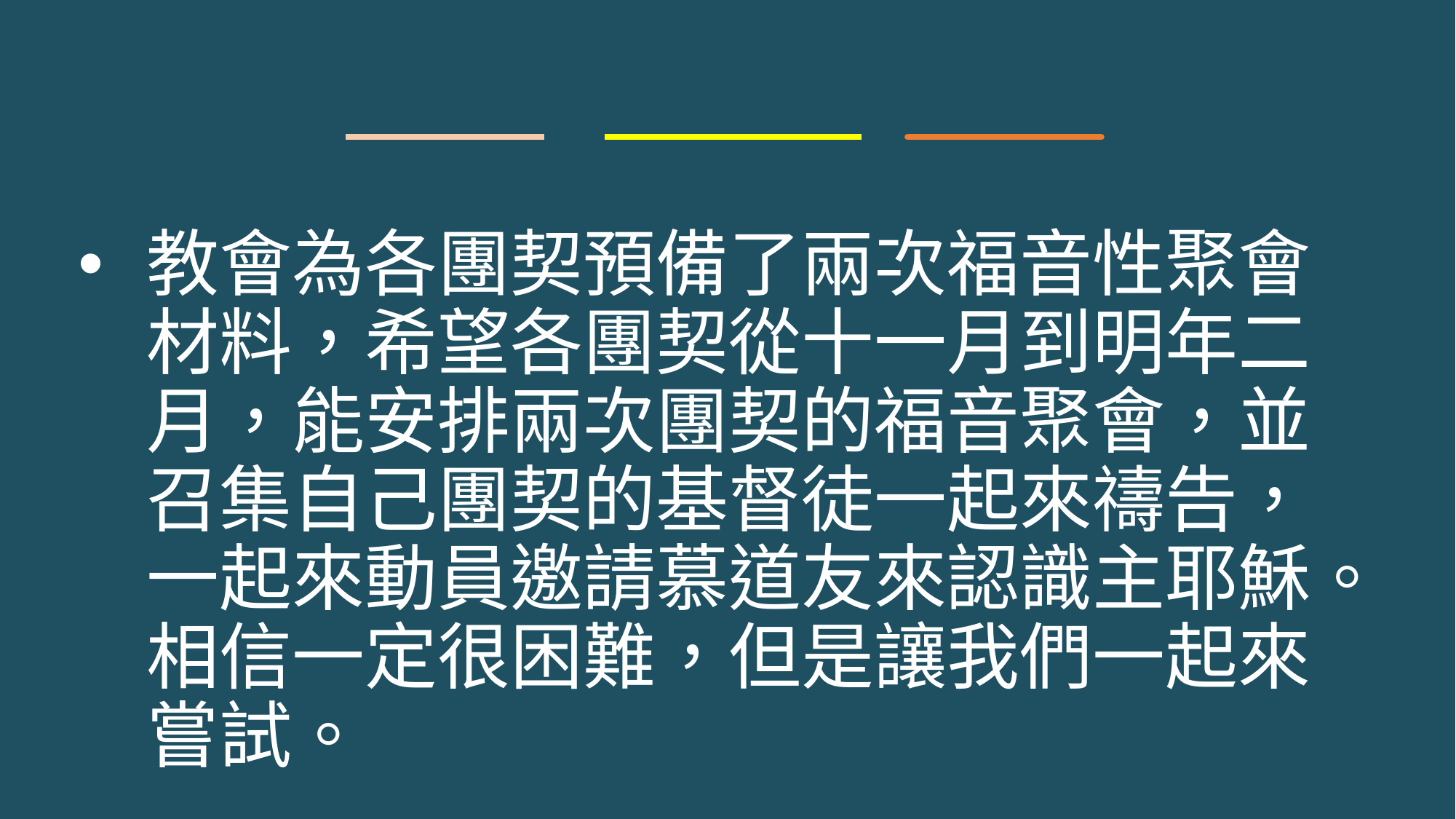

教會為各團契預備了兩次福音性聚會材料，希望各團契從十一月到明年二月，能安排兩次團契的福音聚會，並召集自己團契的基督徒一起來禱告，一起來動員邀請慕道友來認識主耶穌。相信一定很困難，但是讓我們一起來嘗試。